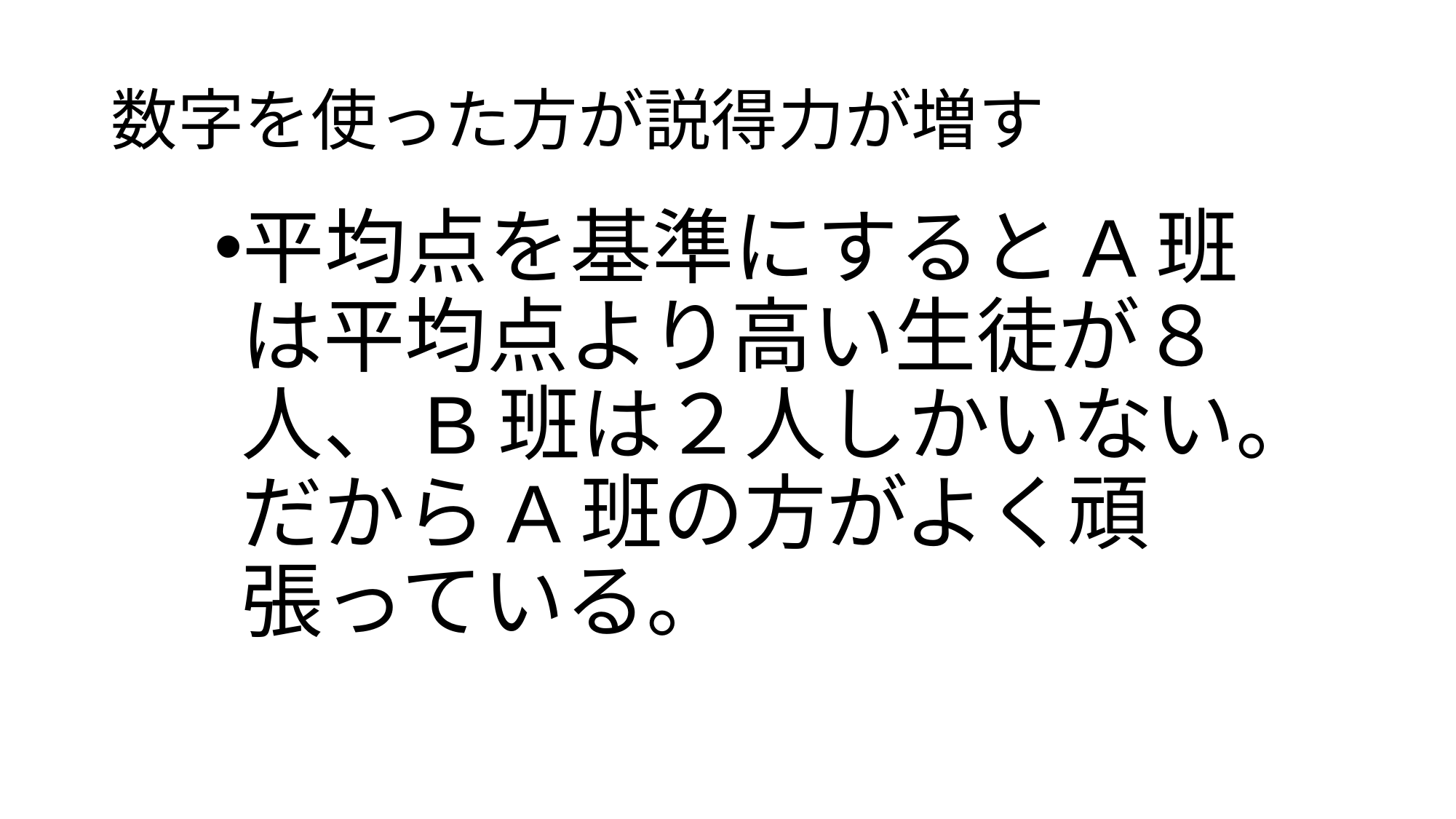

# 数字を使った方が説得力が増す
平均点を基準にするとA班は平均点より高い生徒が８人、B班は２人しかいない。だからA班の方がよく頑張っている。